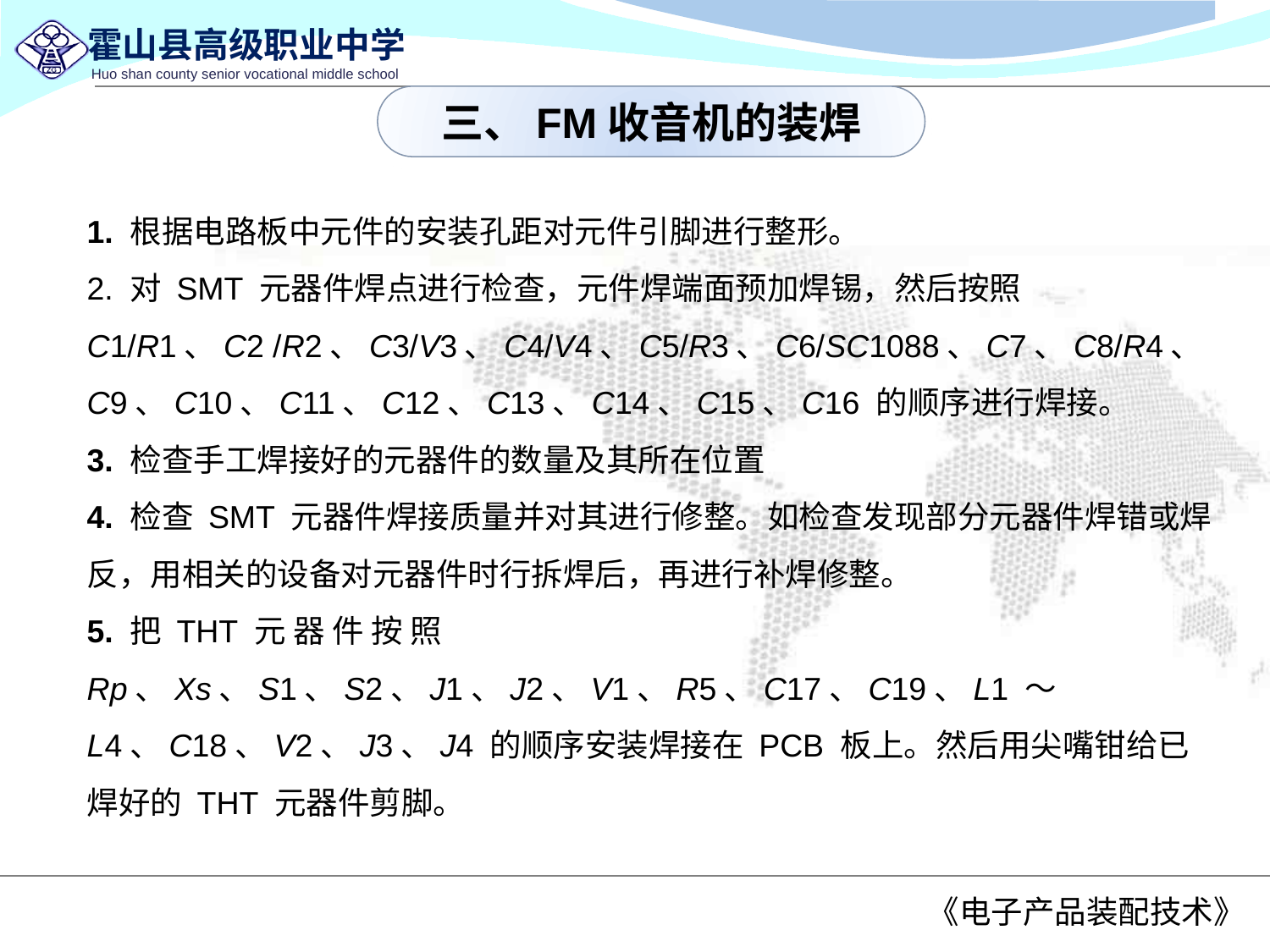

三、FM收音机的装焊
1. 根据电路板中元件的安装孔距对元件引脚进行整形。
2. 对 SMT 元器件焊点进行检查，元件焊端面预加焊锡，然后按照 C1/R1、C2 /R2、C3/V3、C4/V4、C5/R3、C6/SC1088、C7、C8/R4、C9、C10、C11、C12、C13、C14、C15、C16 的顺序进行焊接。
3. 检查手工焊接好的元器件的数量及其所在位置
4. 检查 SMT 元器件焊接质量并对其进行修整。如检查发现部分元器件焊错或焊反，用相关的设备对元器件时行拆焊后，再进行补焊修整。
5. 把 THT 元 器 件 按 照 Rp、Xs、S1、S2、J1、J2、V1、R5、C17、C19、L1 ～ L4、C18、V2、J3、J4 的顺序安装焊接在 PCB 板上。然后用尖嘴钳给已焊好的 THT 元器件剪脚。